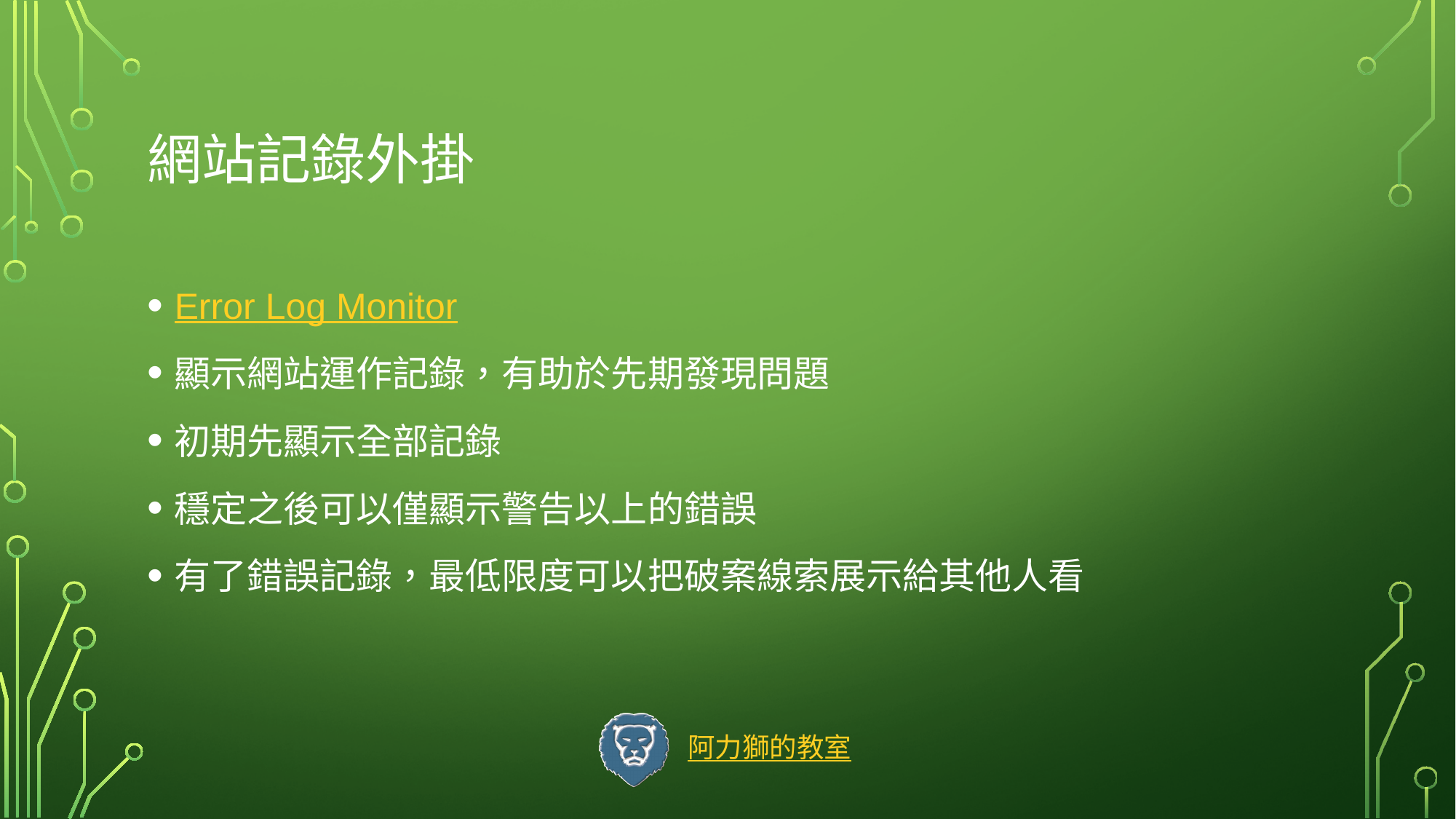

# 網站記錄外掛
Error Log Monitor
顯示網站運作記錄，有助於先期發現問題
初期先顯示全部記錄
穩定之後可以僅顯示警告以上的錯誤
有了錯誤記錄，最低限度可以把破案線索展示給其他人看